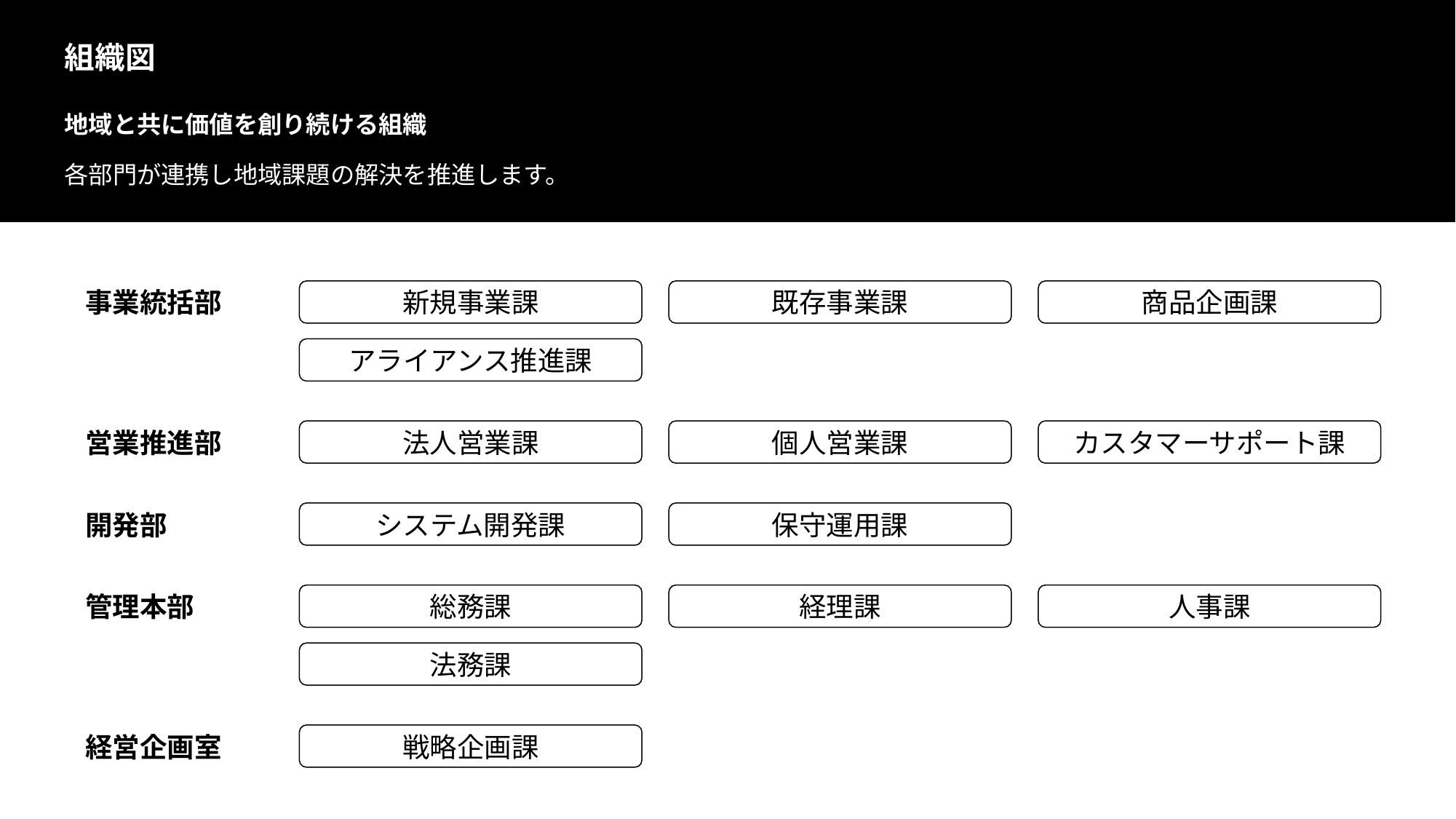

組織図
地域と共に価値を創り続ける組織
各部門が連携し地域課題の解決を推進します。
事業統括部
新規事業課
既存事業課
商品企画課
アライアンス推進課
営業推進部
法人営業課
個人営業課
カスタマーサポート課
開発部
システム開発課
保守運用課
管理本部
総務課
経理課
人事課
法務課
経営企画室
戦略企画課